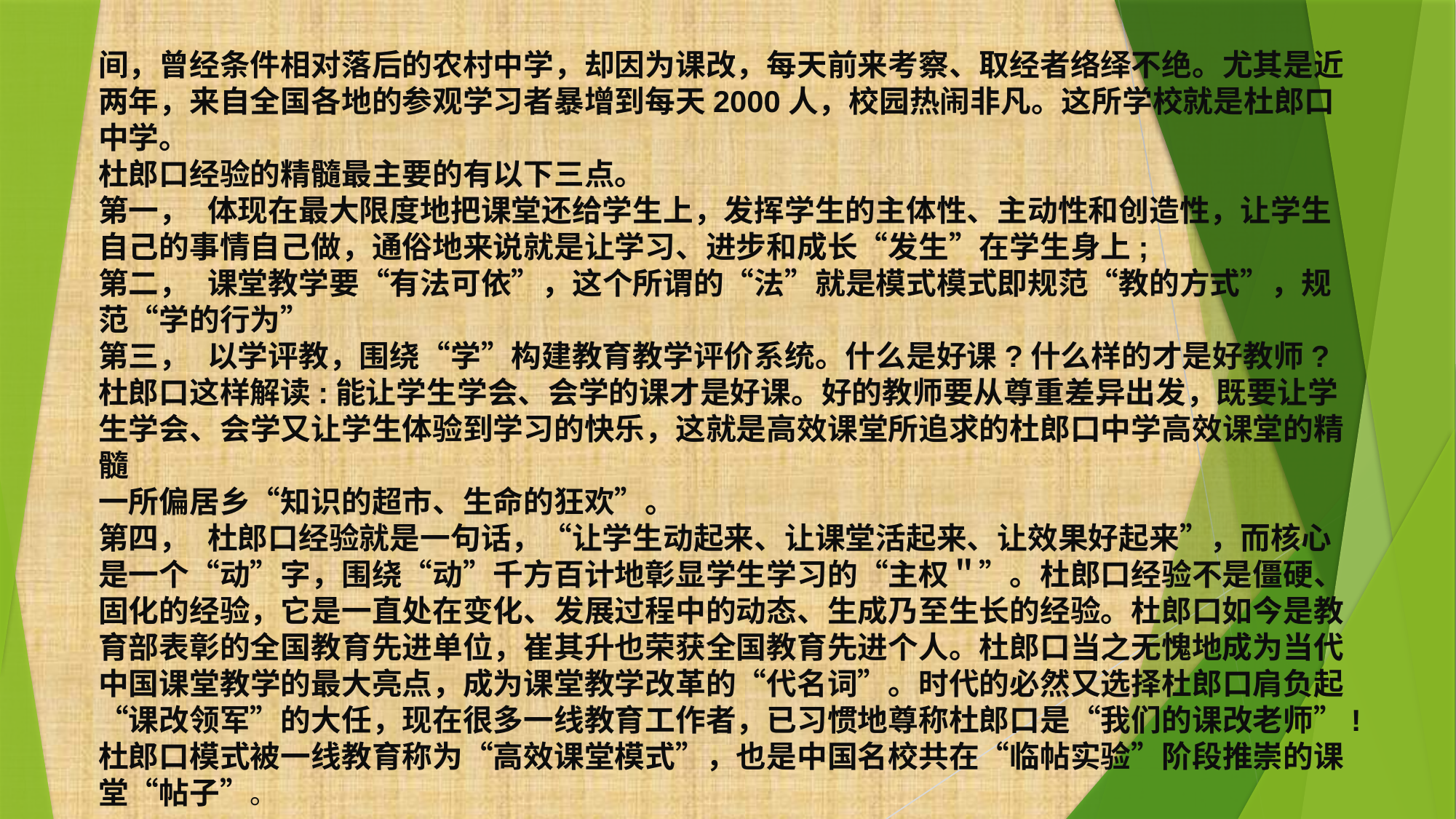

间，曾经条件相对落后的农村中学，却因为课改，每天前来考察、取经者络绎不绝。尤其是近两年，来自全国各地的参观学习者暴增到每天2000人，校园热闹非凡。这所学校就是杜郎口中学。
杜郎口经验的精髓最主要的有以下三点。
第一，	体现在最大限度地把课堂还给学生上，发挥学生的主体性、主动性和创造性，让学生自己的事情自己做，通俗地来说就是让学习、进步和成长“发生”在学生身上;
第二，	课堂教学要“有法可依”，这个所谓的“法”就是模式模式即规范“教的方式”，规范“学的行为”
第三，	以学评教，围绕“学”构建教育教学评价系统。什么是好课?什么样的才是好教师?杜郎口这样解读:能让学生学会、会学的课才是好课。好的教师要从尊重差异出发，既要让学生学会、会学又让学生体验到学习的快乐，这就是高效课堂所追求的杜郎口中学高效课堂的精髓
一所偏居乡“知识的超市、生命的狂欢”。
第四，	杜郎口经验就是一句话，“让学生动起来、让课堂活起来、让效果好起来”，而核心是一个“动”字，围绕“动”千方百计地彰显学生学习的“主权＂”。杜郎口经验不是僵硬、固化的经验，它是一直处在变化、发展过程中的动态、生成乃至生长的经验。杜郎口如今是教育部表彰的全国教育先进单位，崔其升也荣获全国教育先进个人。杜郎口当之无愧地成为当代中国课堂教学的最大亮点，成为课堂教学改革的“代名词”。时代的必然又选择杜郎口肩负起“课改领军”的大任，现在很多一线教育工作者，已习惯地尊称杜郎口是“我们的课改老师”!
杜郎口模式被一线教育称为“高效课堂模式”，也是中国名校共在“临帖实验”阶段推崇的课堂“帖子”。